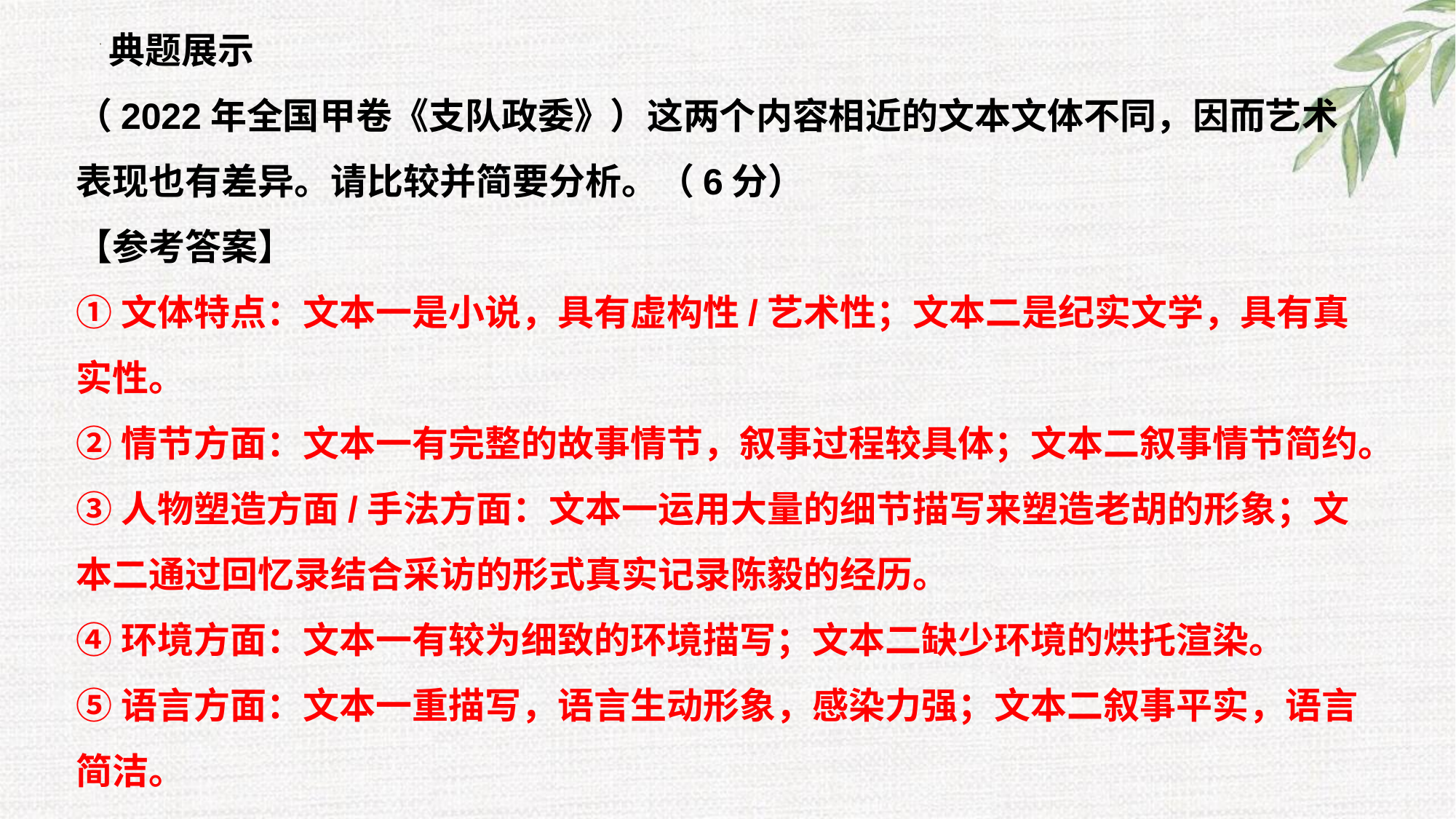

典题展示
（2022年全国甲卷《支队政委》）这两个内容相近的文本文体不同，因而艺术表现也有差异。请比较并简要分析。（6分）
【参考答案】
①文体特点：文本一是小说，具有虚构性/艺术性；文本二是纪实文学，具有真实性。
②情节方面：文本一有完整的故事情节，叙事过程较具体；文本二叙事情节简约。
③人物塑造方面/手法方面：文本一运用大量的细节描写来塑造老胡的形象；文本二通过回忆录结合采访的形式真实记录陈毅的经历。
④环境方面：文本一有较为细致的环境描写；文本二缺少环境的烘托渲染。
⑤语言方面：文本一重描写，语言生动形象，感染力强；文本二叙事平实，语言简洁。